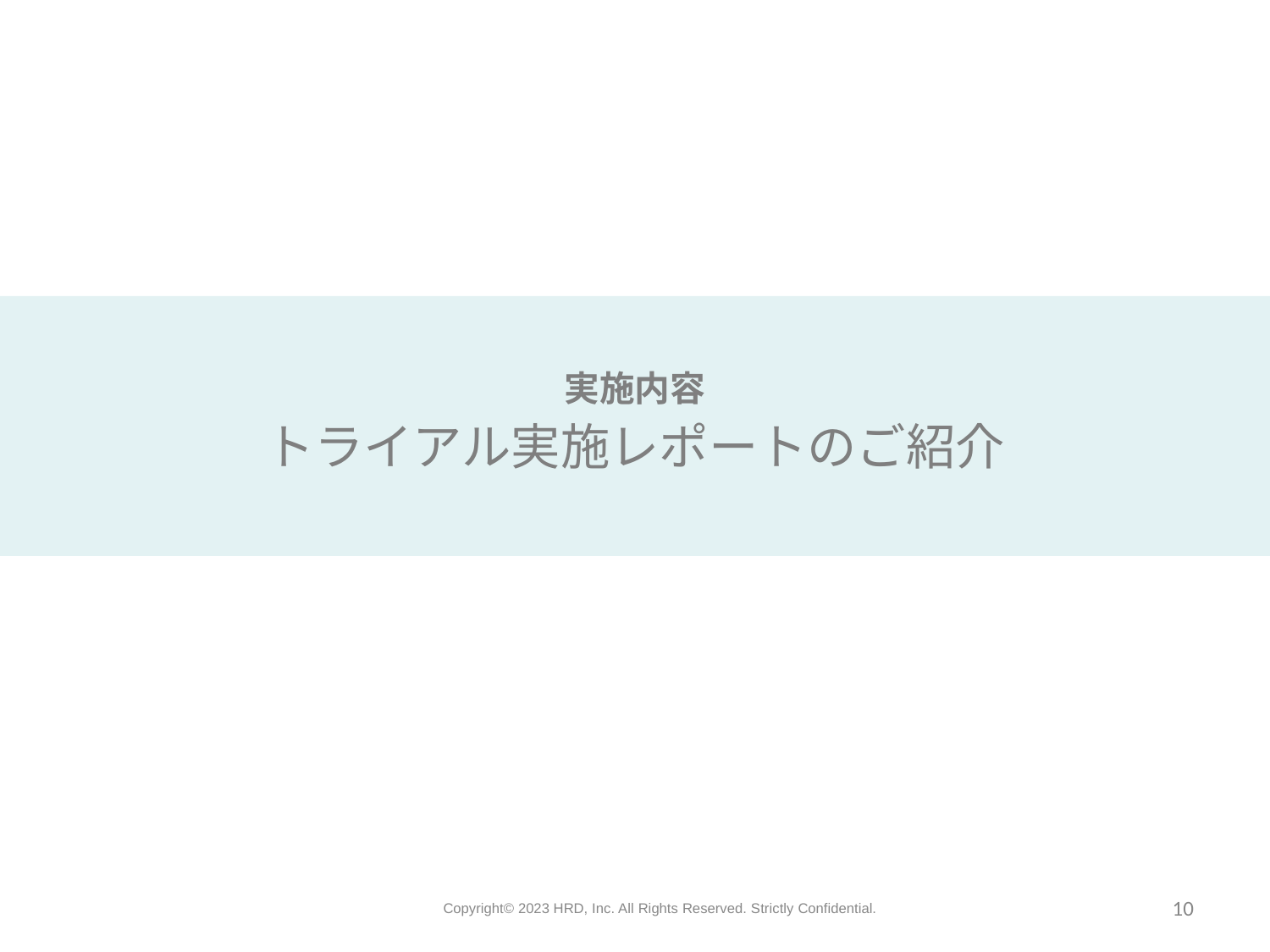

実施内容
トライアル実施レポートのご紹介
Copyright©️ 2023 HRD, Inc. All Rights Reserved. Strictly Confidential.
10